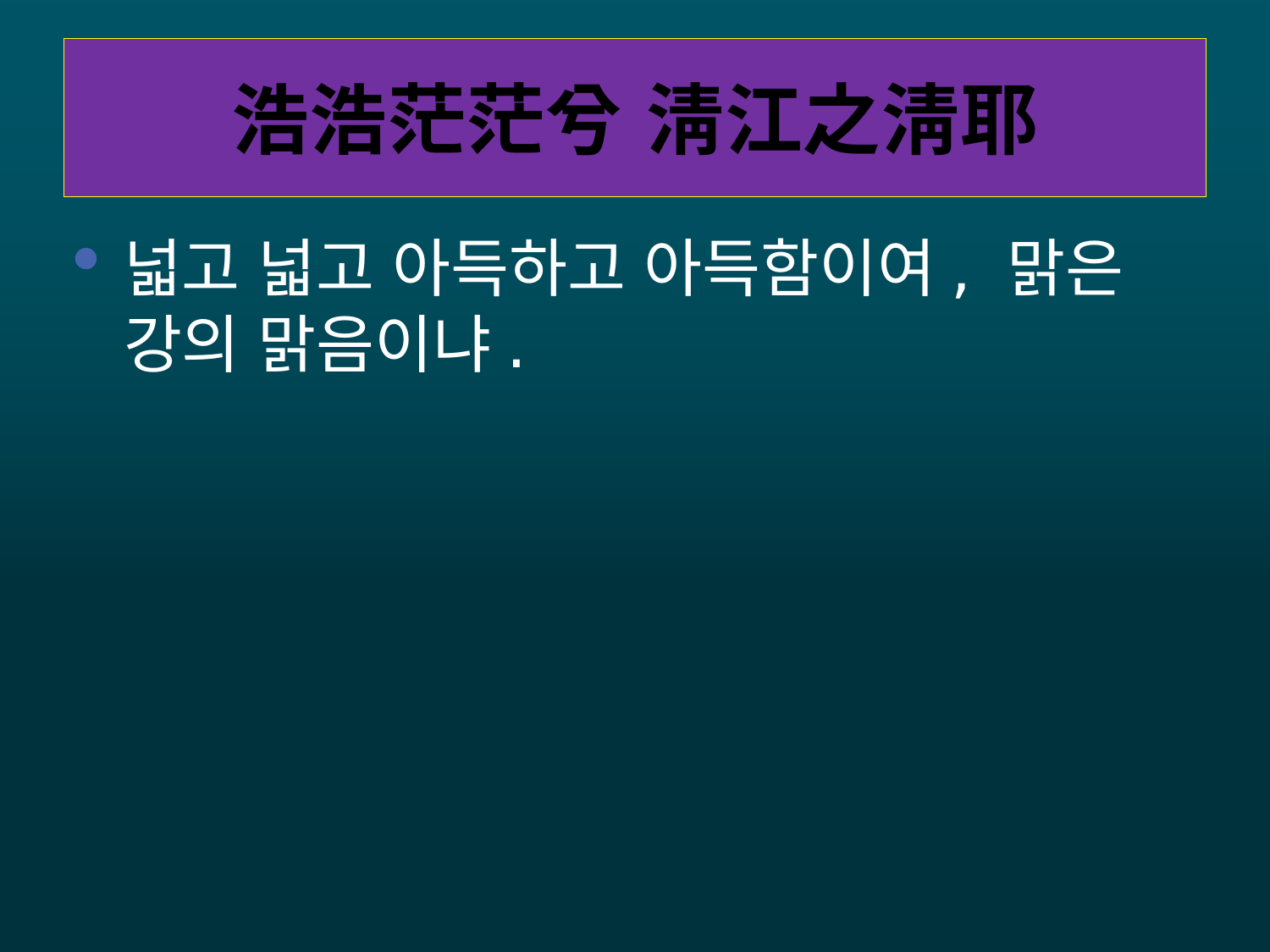

# 浩浩茫茫兮 淸江之淸耶
넓고 넓고 아득하고 아득함이여, 맑은 강의 맑음이냐.